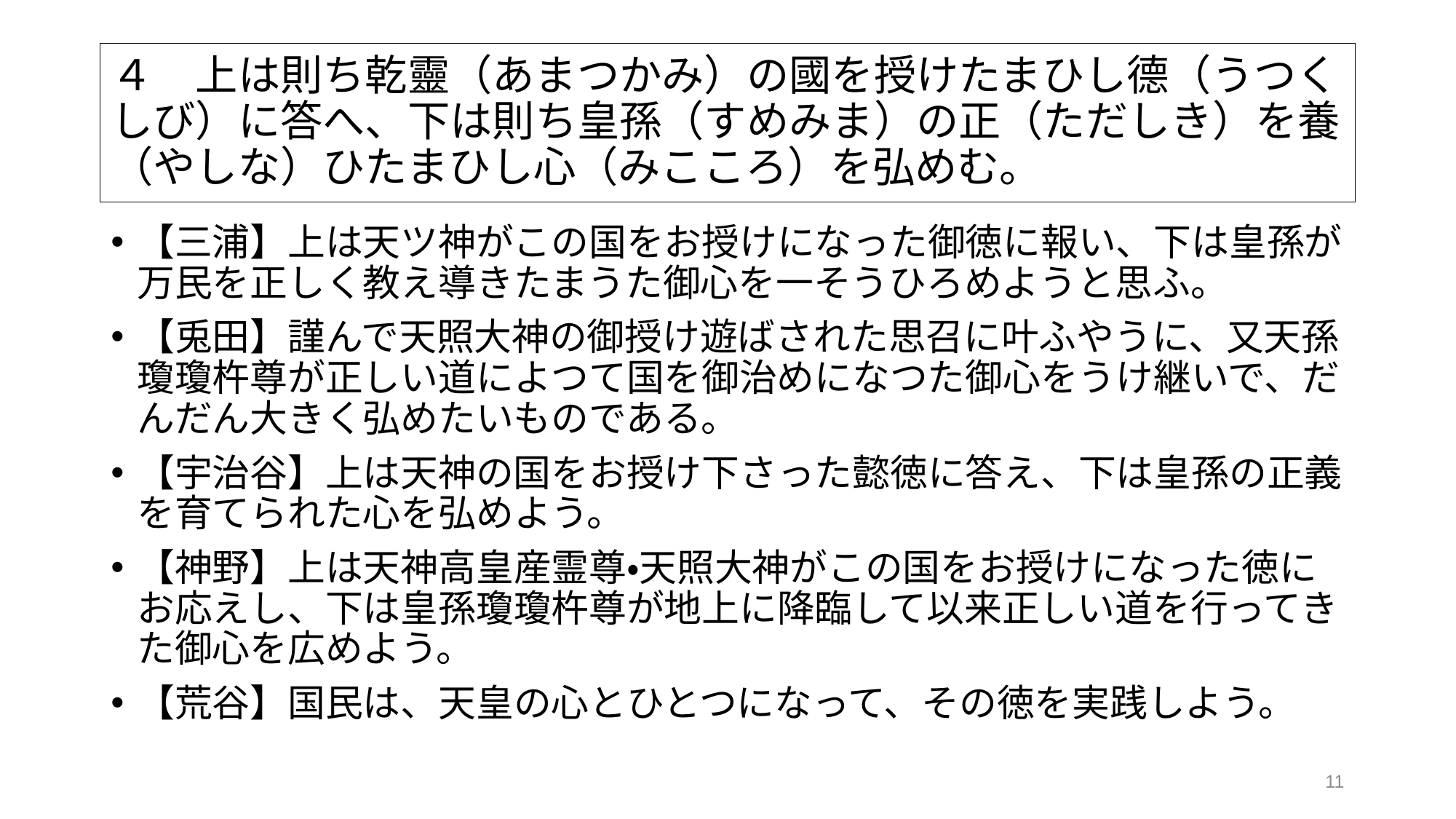

# ４　上は則ち乾靈（あまつかみ）の國を授けたまひし德（うつくしび）に答へ、下は則ち皇孫（すめみま）の正（ただしき）を養（やしな）ひたまひし心（みこころ）を弘めむ。
【三浦】上は天ツ神がこの国をお授けになった御徳に報い、下は皇孫が万民を正しく教え導きたまうた御心を一そうひろめようと思ふ。
【兎田】謹んで天照大神の御授け遊ばされた思召に叶ふやうに、又天孫瓊瓊杵尊が正しい道によつて国を御治めになつた御心をうけ継いで、だんだん大きく弘めたいものである。
【宇治谷】上は天神の国をお授け下さった懿徳に答え、下は皇孫の正義を育てられた心を弘めよう。
【神野】上は天神高皇産霊尊・天照大神がこの国をお授けになった徳にお応えし、下は皇孫瓊瓊杵尊が地上に降臨して以来正しい道を行ってきた御心を広めよう。
【荒谷】国民は、天皇の心とひとつになって、その徳を実践しよう。

11